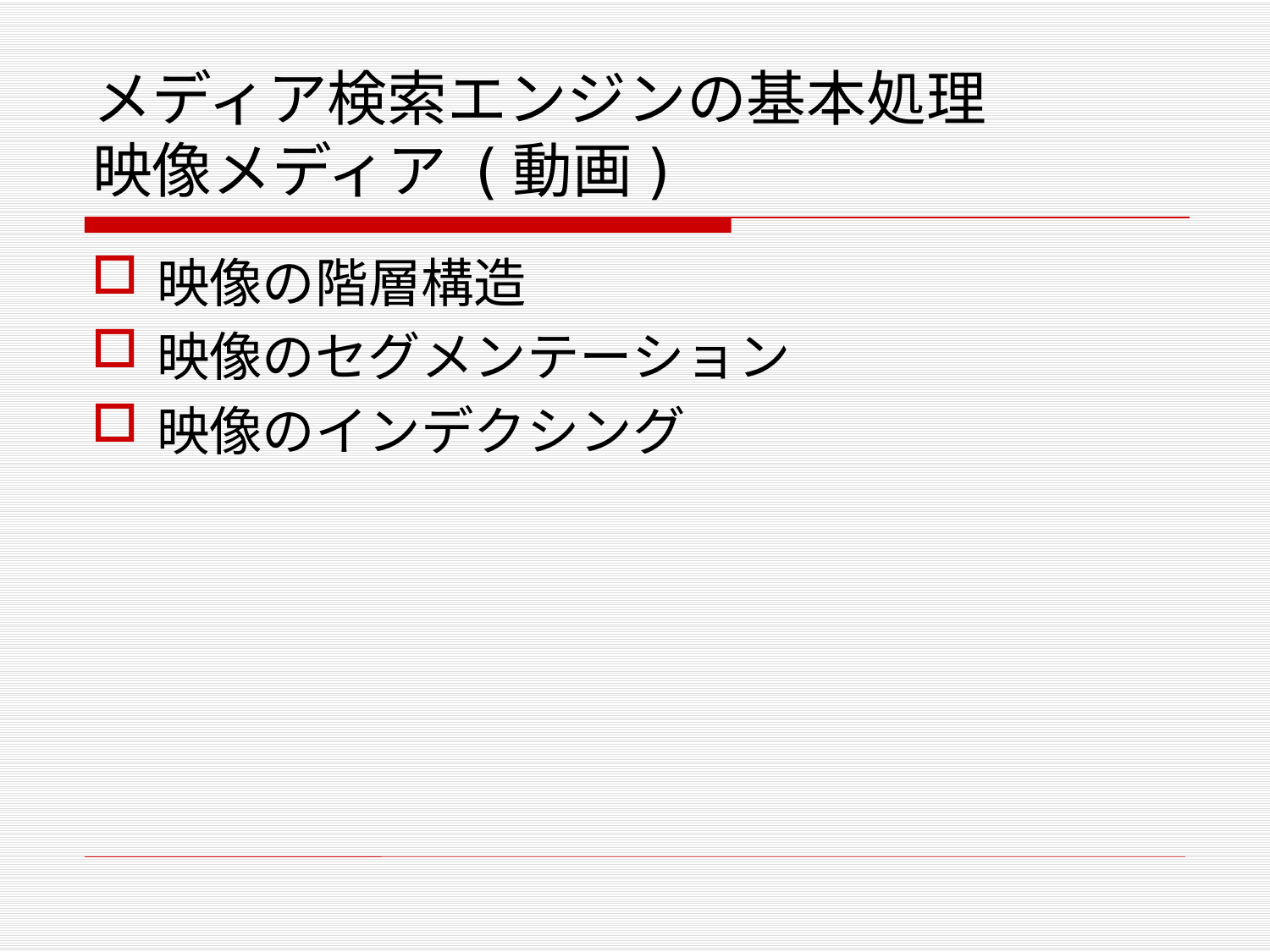

# メディア検索エンジンの基本処理 映像メディア (動画)
映像の階層構造
映像のセグメンテーション
映像のインデクシング